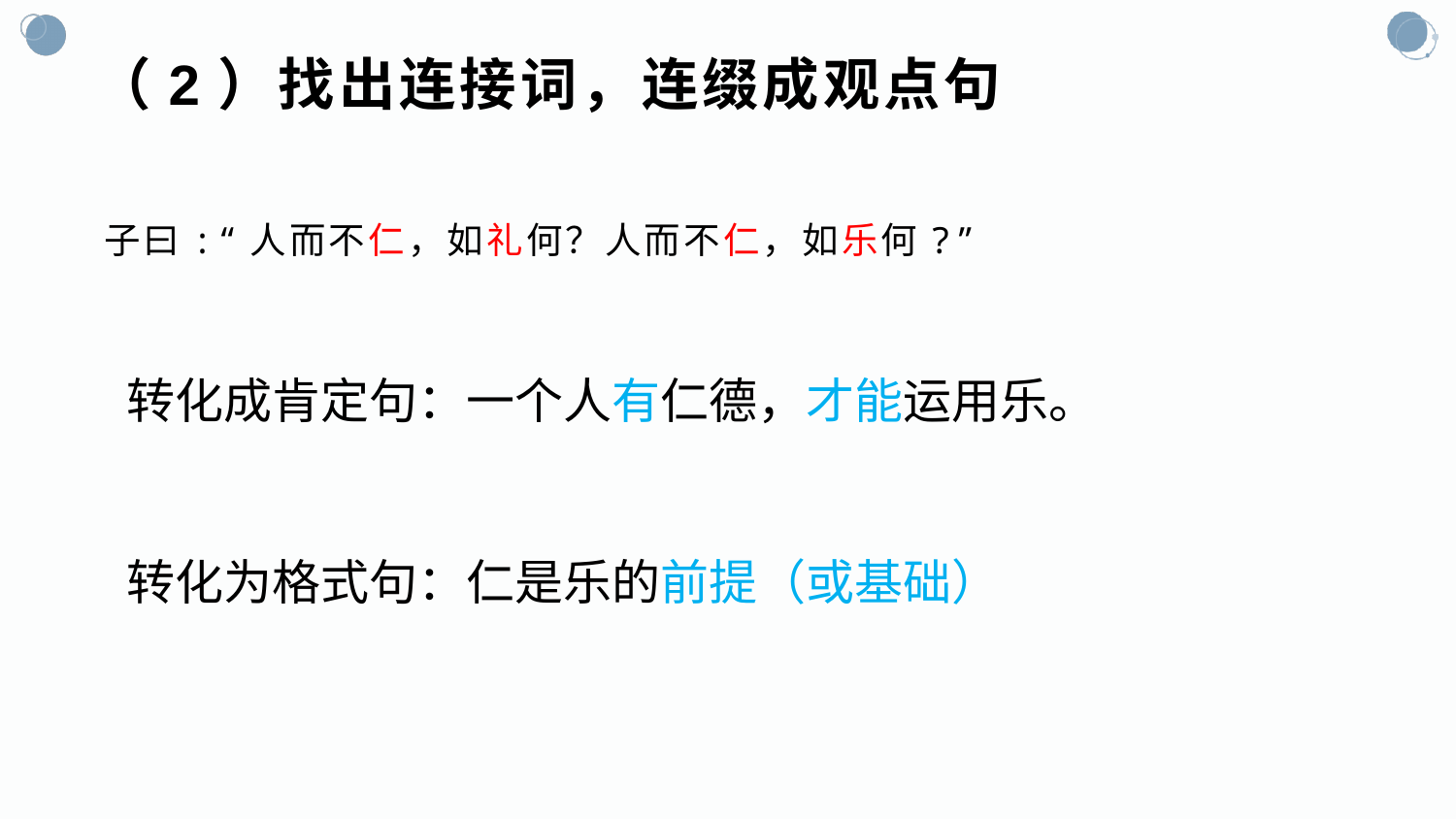

# （2）找出连接词，连缀成观点句
子曰:“人而不仁，如礼何？人而不仁，如乐何?”
 转化成肯定句：一个人有仁德，才能运用乐。
 转化为格式句：仁是乐的前提（或基础）